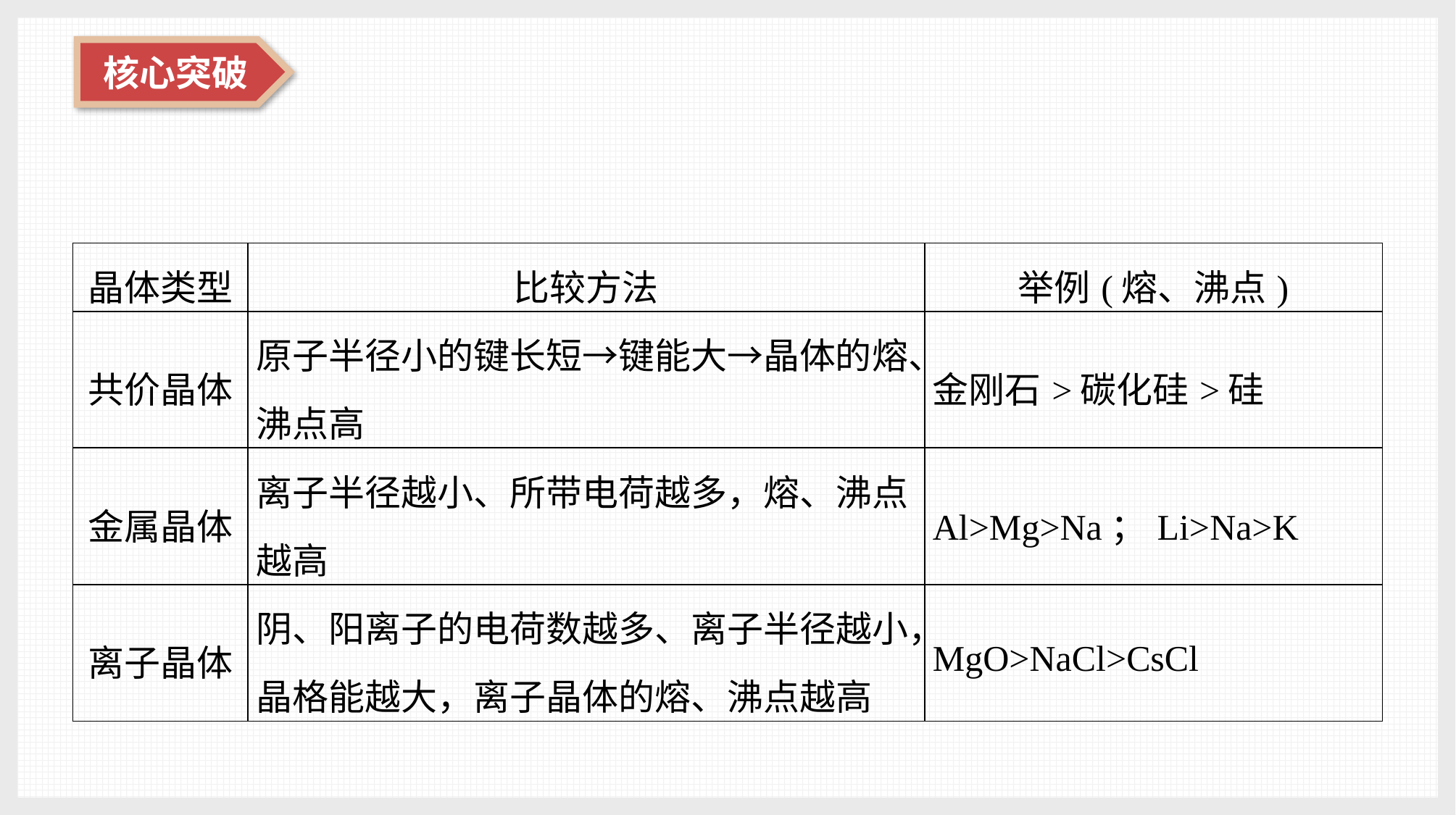

| 晶体类型 | 比较方法 | 举例(熔、沸点) |
| --- | --- | --- |
| 共价晶体 | 原子半径小的键长短→键能大→晶体的熔、沸点高 | 金刚石>碳化硅>硅 |
| 金属晶体 | 离子半径越小、所带电荷越多，熔、沸点越高 | Al>Mg>Na；Li>Na>K |
| 离子晶体 | 阴、阳离子的电荷数越多、离子半径越小，晶格能越大，离子晶体的熔、沸点越高 | MgO>NaCl>CsCl |